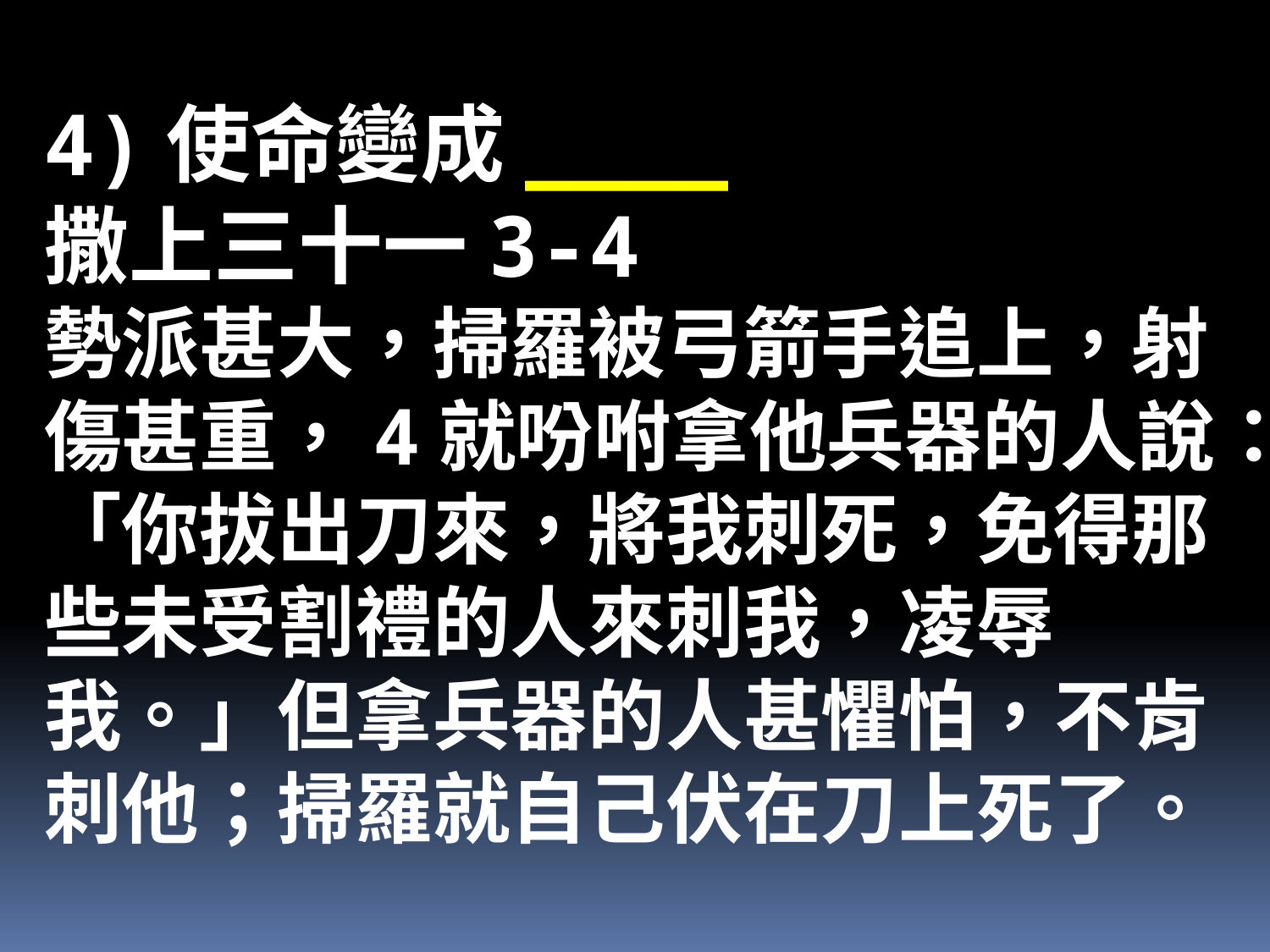

4)使命變成____
撒上三十一3-4
勢派甚大，掃羅被弓箭手追上，射傷甚重，4就吩咐拿他兵器的人說：「你拔出刀來，將我刺死，免得那些未受割禮的人來刺我，凌辱我。」但拿兵器的人甚懼怕，不肯刺他；掃羅就自己伏在刀上死了。